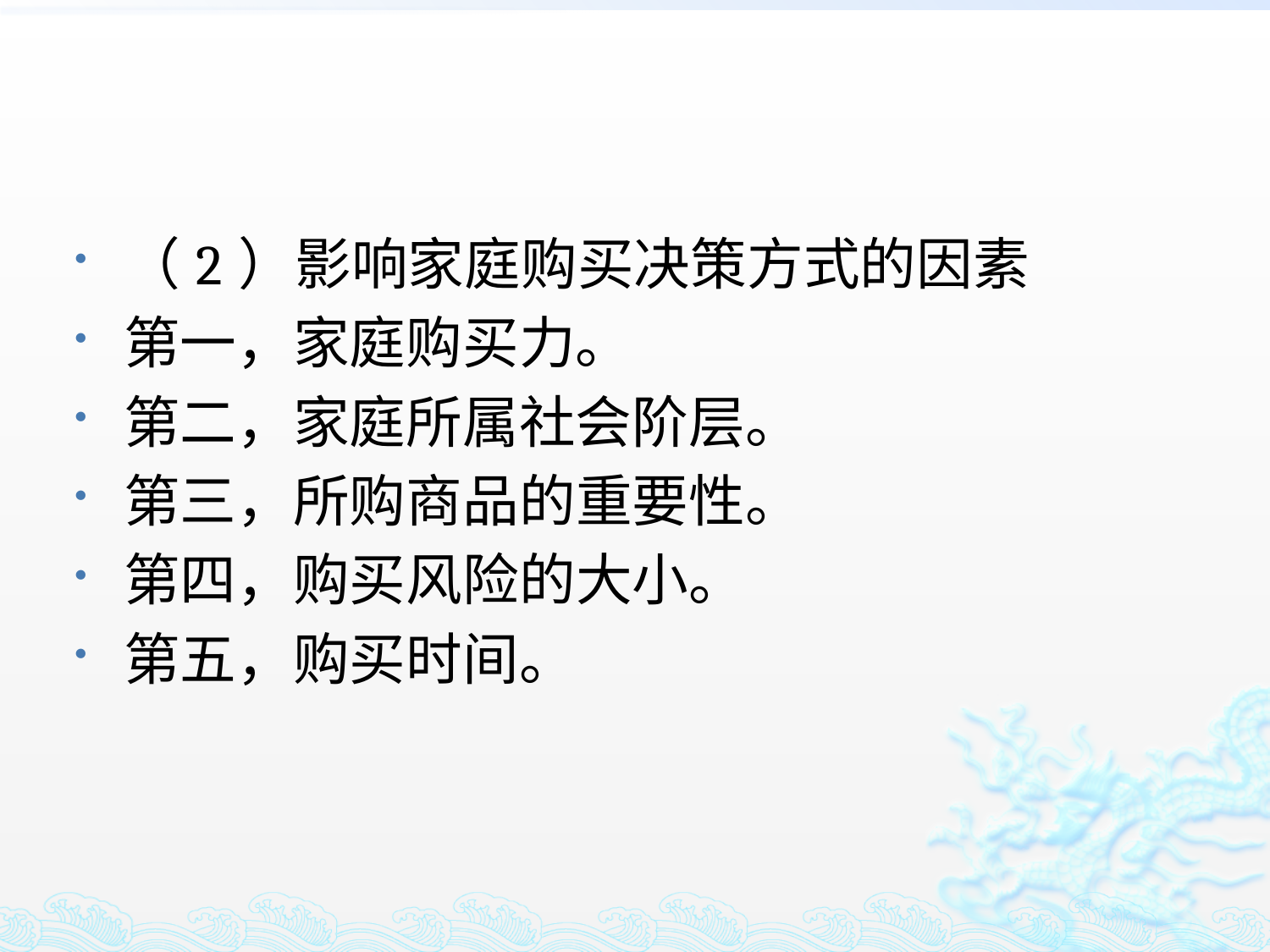

#
（2）影响家庭购买决策方式的因素
第一，家庭购买力。
第二，家庭所属社会阶层。
第三，所购商品的重要性。
第四，购买风险的大小。
第五，购买时间。